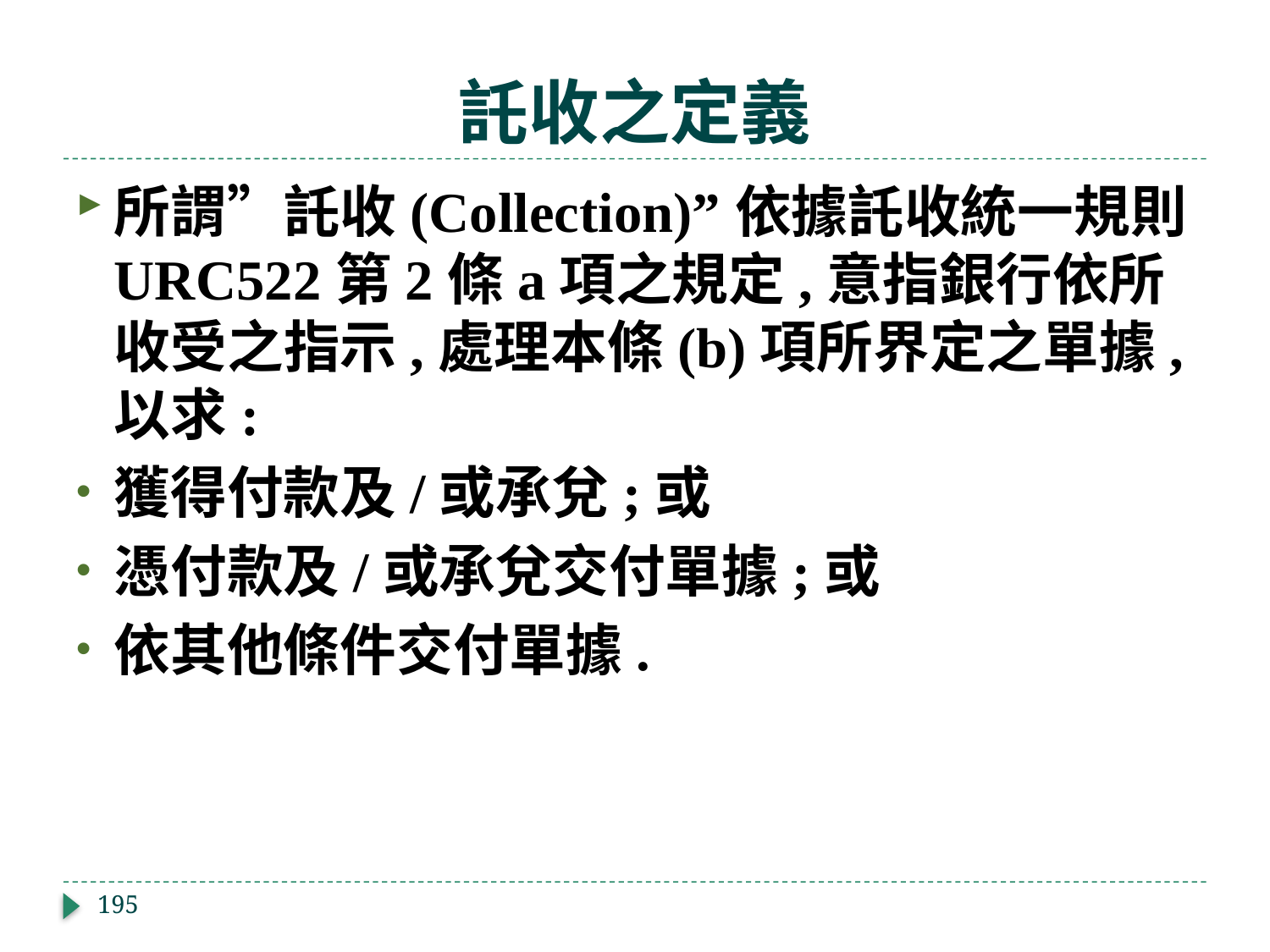

# 託收之定義
所謂”託收(Collection)”依據託收統一規則URC522第2條a項之規定,意指銀行依所收受之指示,處理本條(b)項所界定之單據,以求:
獲得付款及/或承兌;或
憑付款及/或承兌交付單據;或
依其他條件交付單據.
195